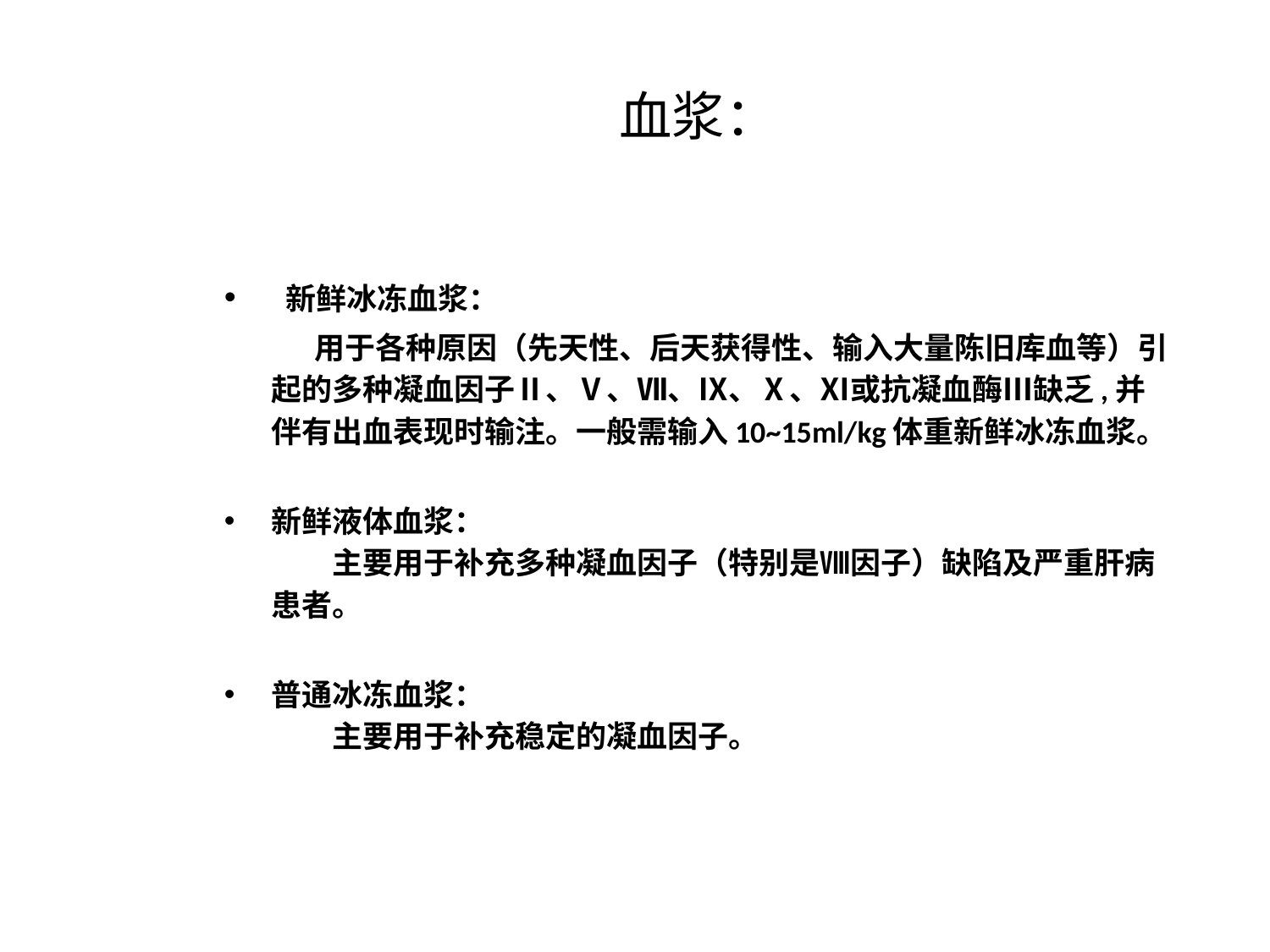

# 血浆：
 新鲜冰冻血浆：
            用于各种原因（先天性、后天获得性、输入大量陈旧库血等）引起的多种凝血因子Ⅱ、Ⅴ、Ⅶ、Ⅸ、Ⅹ、Ⅺ或抗凝血酶Ⅲ缺乏,并伴有出血表现时输注。一般需输入10~15ml/kg体重新鲜冰冻血浆。
新鲜液体血浆：
　　主要用于补充多种凝血因子（特别是Ⅷ因子）缺陷及严重肝病患者。
普通冰冻血浆：
　　主要用于补充稳定的凝血因子。